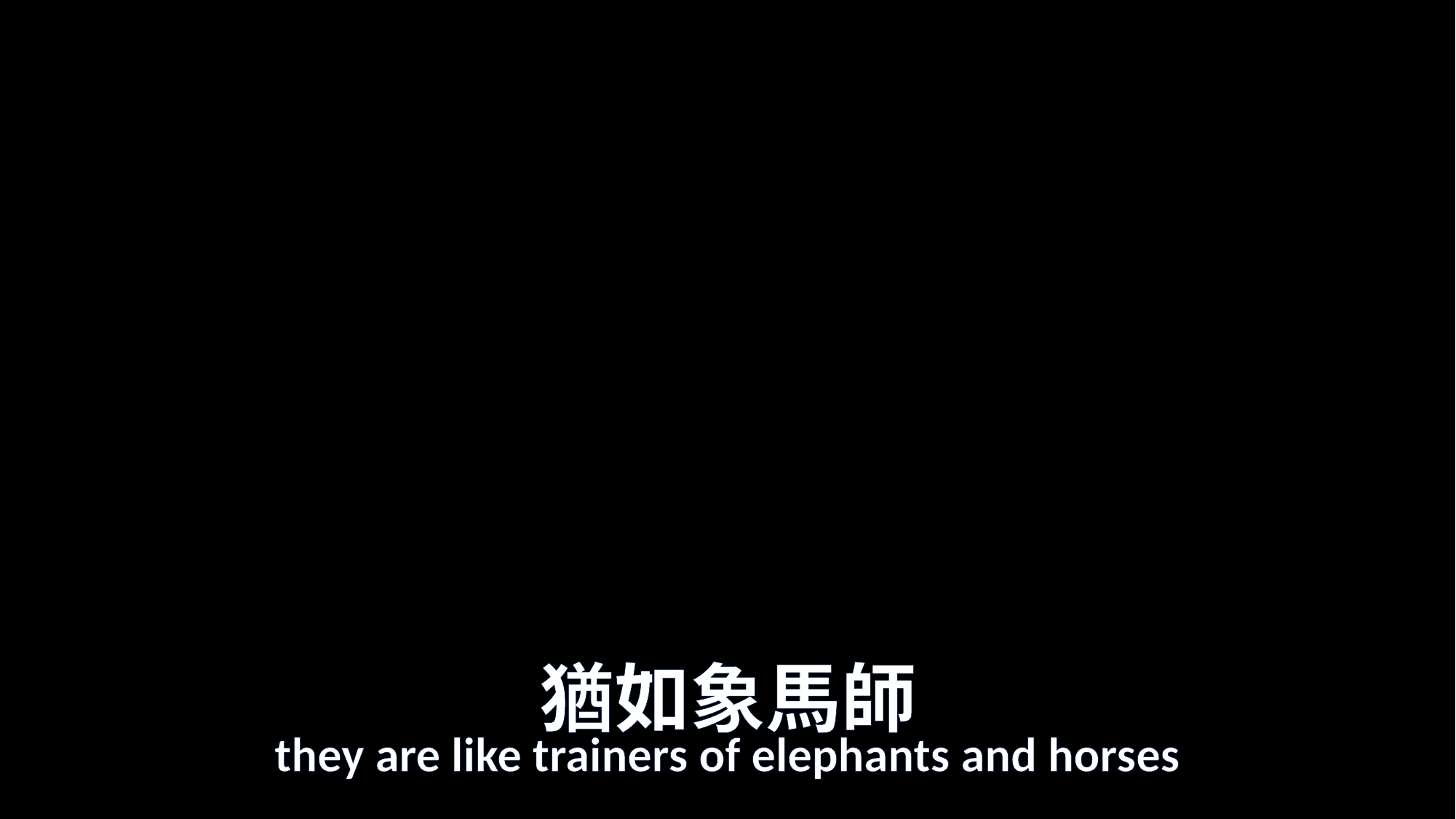

# 猶如象馬師
they are like trainers of elephants and horses